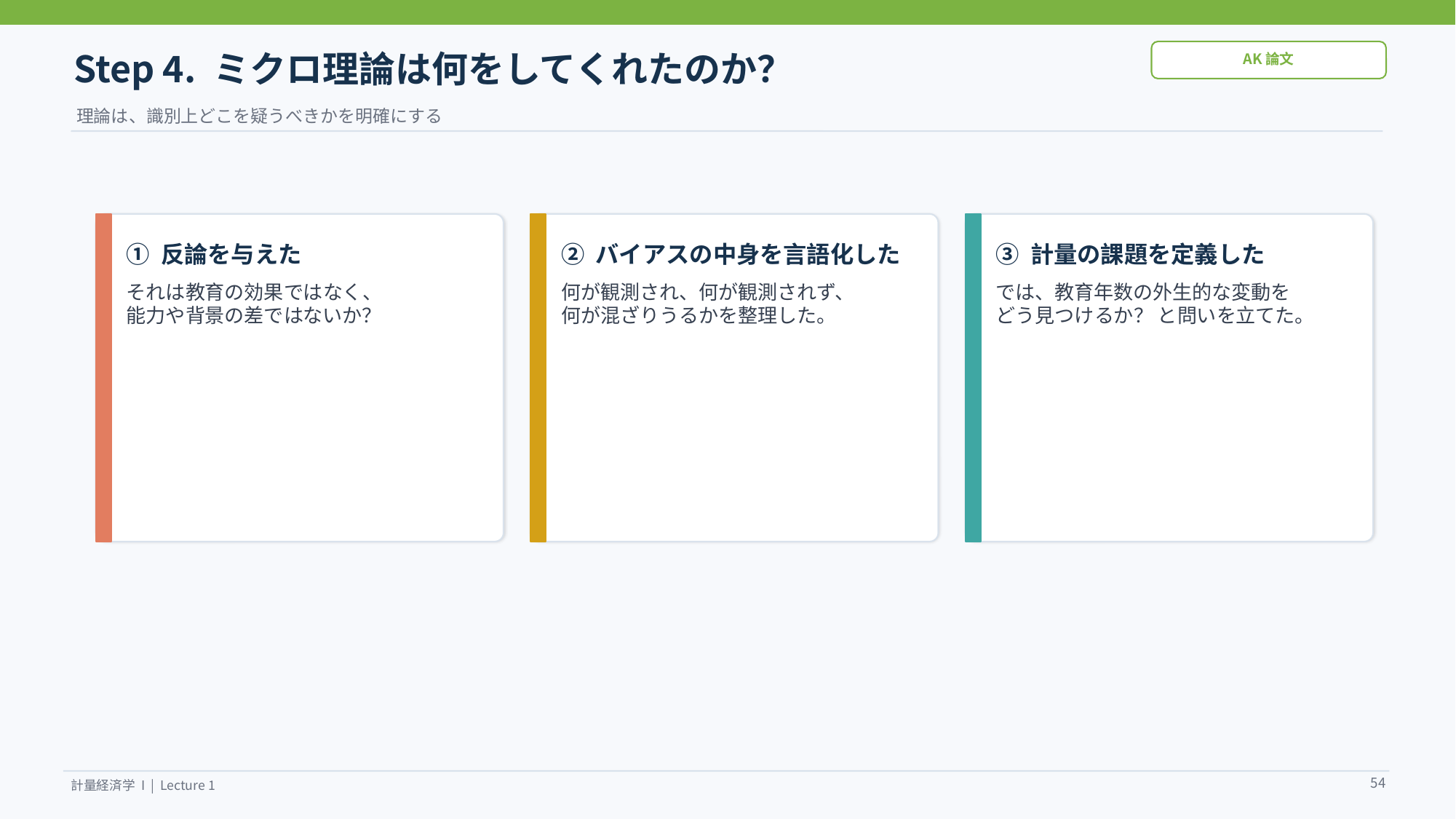

Step 4. ミクロ理論は何をしてくれたのか？

AK論文
理論は、識別上どこを疑うべきかを明確にする

① 反論を与えた
② バイアスの中身を言語化した
③ 計量の課題を定義した
それは教育の効果ではなく、
能力や背景の差ではないか？
何が観測され、何が観測されず、
何が混ざりうるかを整理した。
では、教育年数の外生的な変動を
どう見つけるか？ と問いを立てた。

54
計量経済学 I  |  Lecture 1